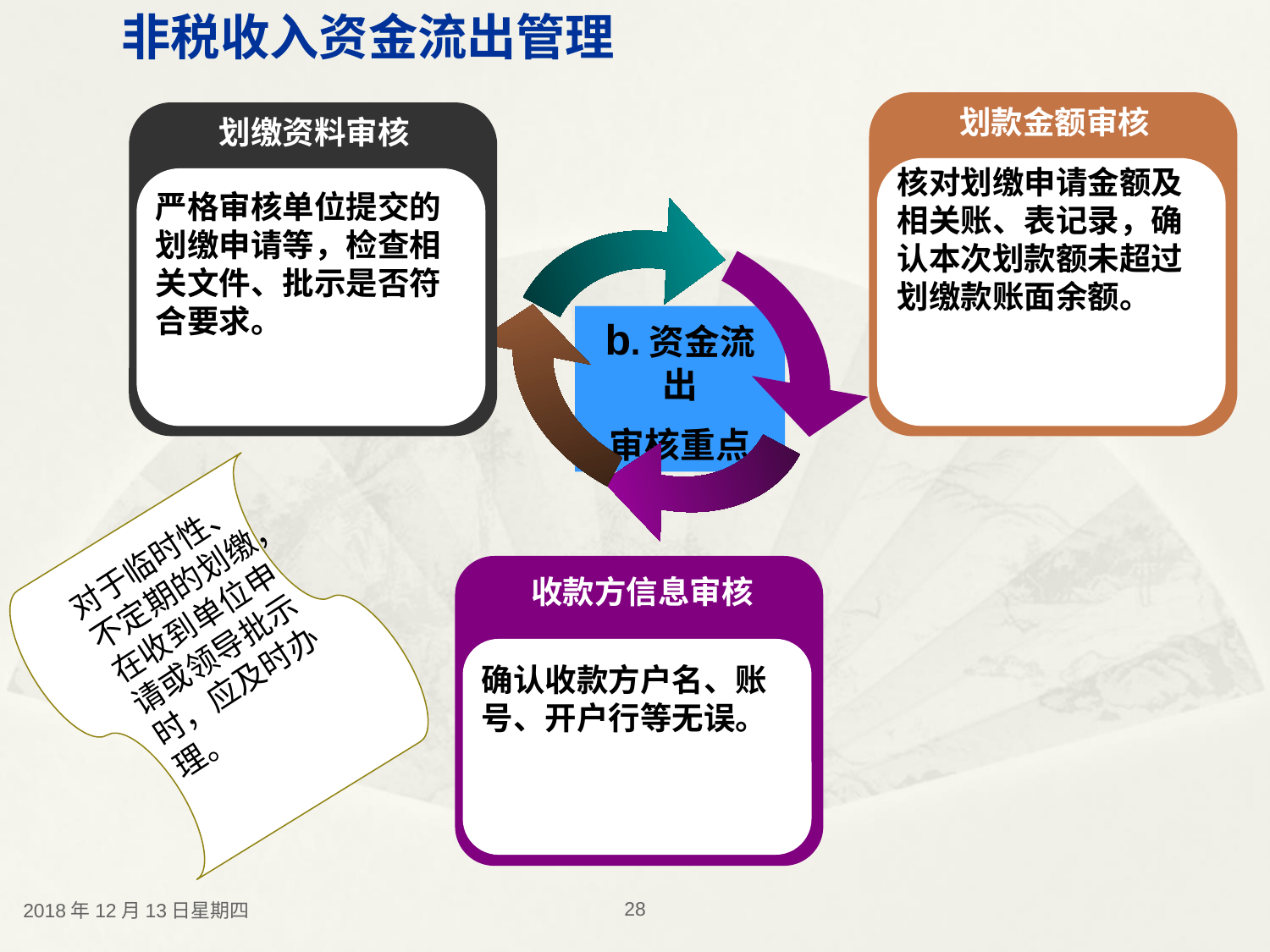

非税收入资金流出管理

划款金额审核

划缴资料审核
核对划缴申请金额及相关账、表记录，确认本次划款额未超过划缴款账面余额。

严格审核单位提交的划缴申请等，检查相关文件、批示是否符合要求。

b.资金流出
审核重点

对于临时性、不定期的划缴，在收到单位申请或领导批示时，应及时办理。

收款方信息审核

确认收款方户名、账号、开户行等无误。
2018年12月13日星期四
28